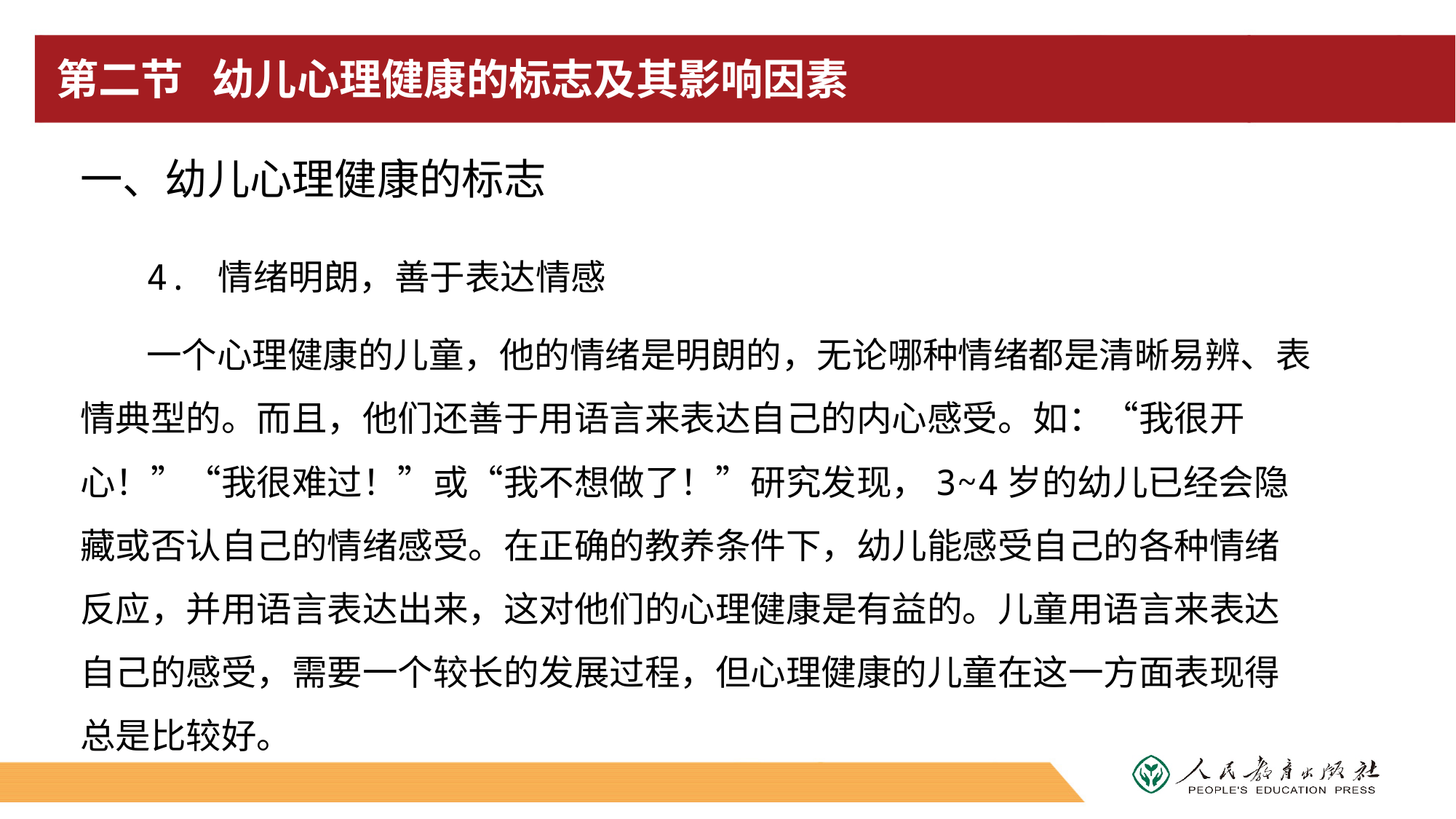

# 第二节   幼儿心理健康的标志及其影响因素
一、幼儿心理健康的标志
4. 情绪明朗，善于表达情感
一个心理健康的儿童，他的情绪是明朗的，无论哪种情绪都是清晰易辨、表情典型的。而且，他们还善于用语言来表达自己的内心感受。如：“我很开心！”“我很难过！”或“我不想做了！”研究发现，3~4岁的幼儿已经会隐藏或否认自己的情绪感受。在正确的教养条件下，幼儿能感受自己的各种情绪反应，并用语言表达出来，这对他们的心理健康是有益的。儿童用语言来表达自己的感受，需要一个较长的发展过程，但心理健康的儿童在这一方面表现得总是比较好。